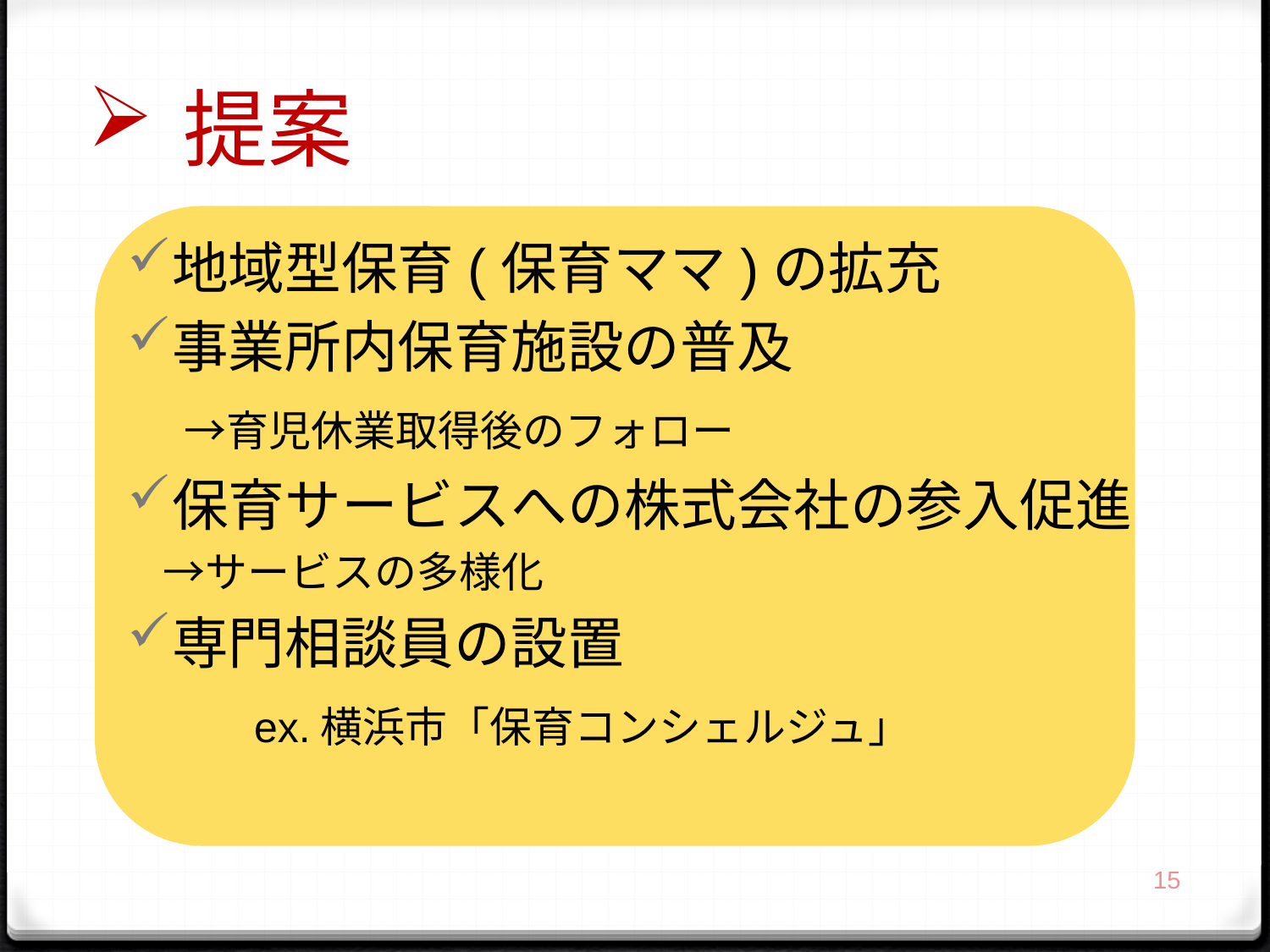

# 提案

地域型保育(保育ママ)の拡充
事業所内保育施設の普及
　→育児休業取得後のフォロー
保育サービスへの株式会社の参入促進
　→サービスの多様化
専門相談員の設置
　　ex.横浜市「保育コンシェルジュ」

15